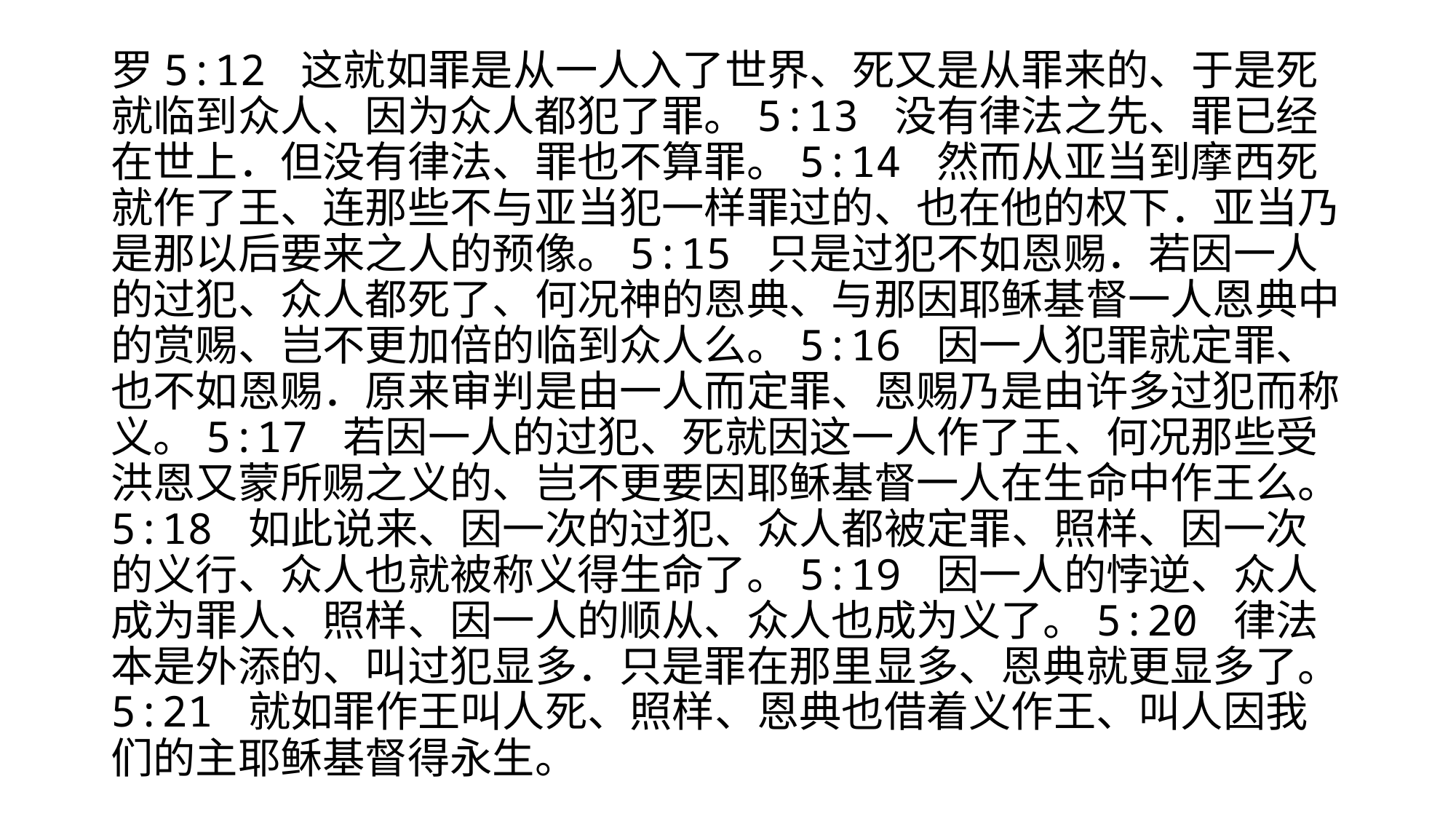

#
罗5:12 这就如罪是从一人入了世界、死又是从罪来的、于是死就临到众人、因为众人都犯了罪。5:13 没有律法之先、罪已经在世上．但没有律法、罪也不算罪。5:14 然而从亚当到摩西死就作了王、连那些不与亚当犯一样罪过的、也在他的权下．亚当乃是那以后要来之人的预像。5:15 只是过犯不如恩赐．若因一人的过犯、众人都死了、何况神的恩典、与那因耶稣基督一人恩典中的赏赐、岂不更加倍的临到众人么。5:16 因一人犯罪就定罪、也不如恩赐．原来审判是由一人而定罪、恩赐乃是由许多过犯而称义。5:17 若因一人的过犯、死就因这一人作了王、何况那些受洪恩又蒙所赐之义的、岂不更要因耶稣基督一人在生命中作王么。5:18 如此说来、因一次的过犯、众人都被定罪、照样、因一次的义行、众人也就被称义得生命了。5:19 因一人的悖逆、众人成为罪人、照样、因一人的顺从、众人也成为义了。5:20 律法本是外添的、叫过犯显多．只是罪在那里显多、恩典就更显多了。5:21 就如罪作王叫人死、照样、恩典也借着义作王、叫人因我们的主耶稣基督得永生。